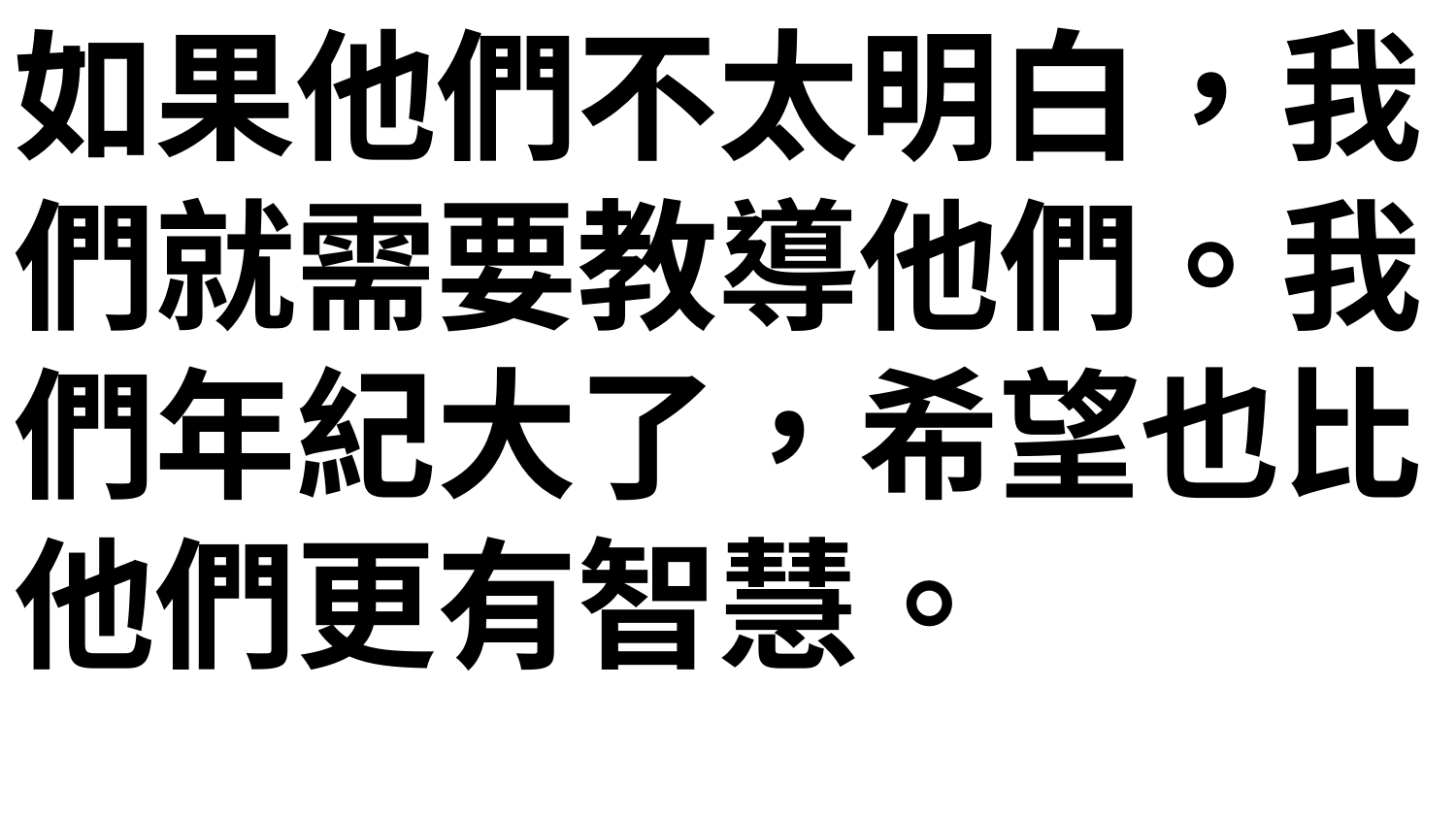

如果他們不太明白，我們就需要教導他們。我們年紀大了，希望也比他們更有智慧。